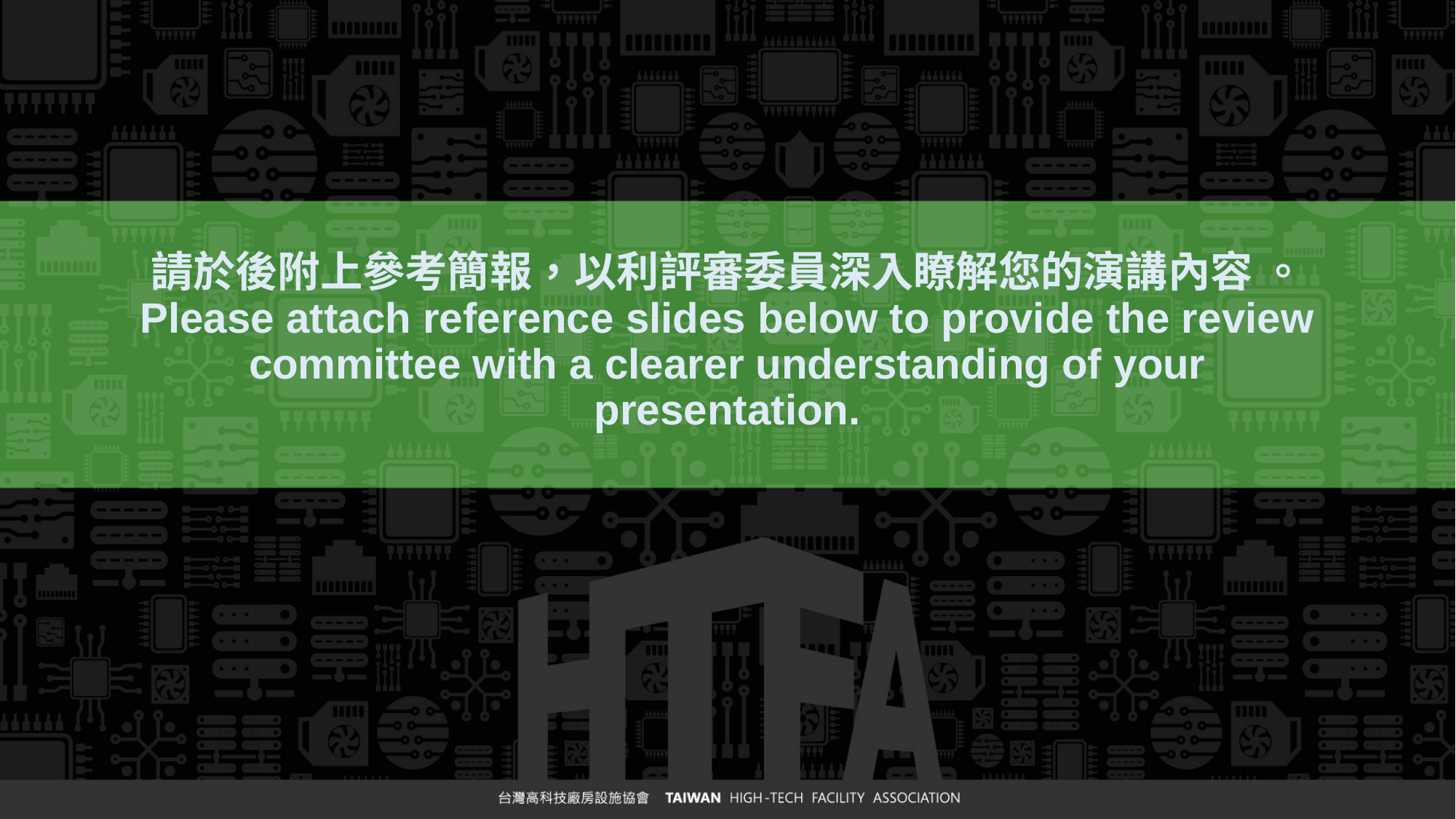

# 請於後附上參考簡報，以利評審委員深入瞭解您的演講內容 。 Please attach reference slides below to provide the review committee with a clearer understanding of your presentation.